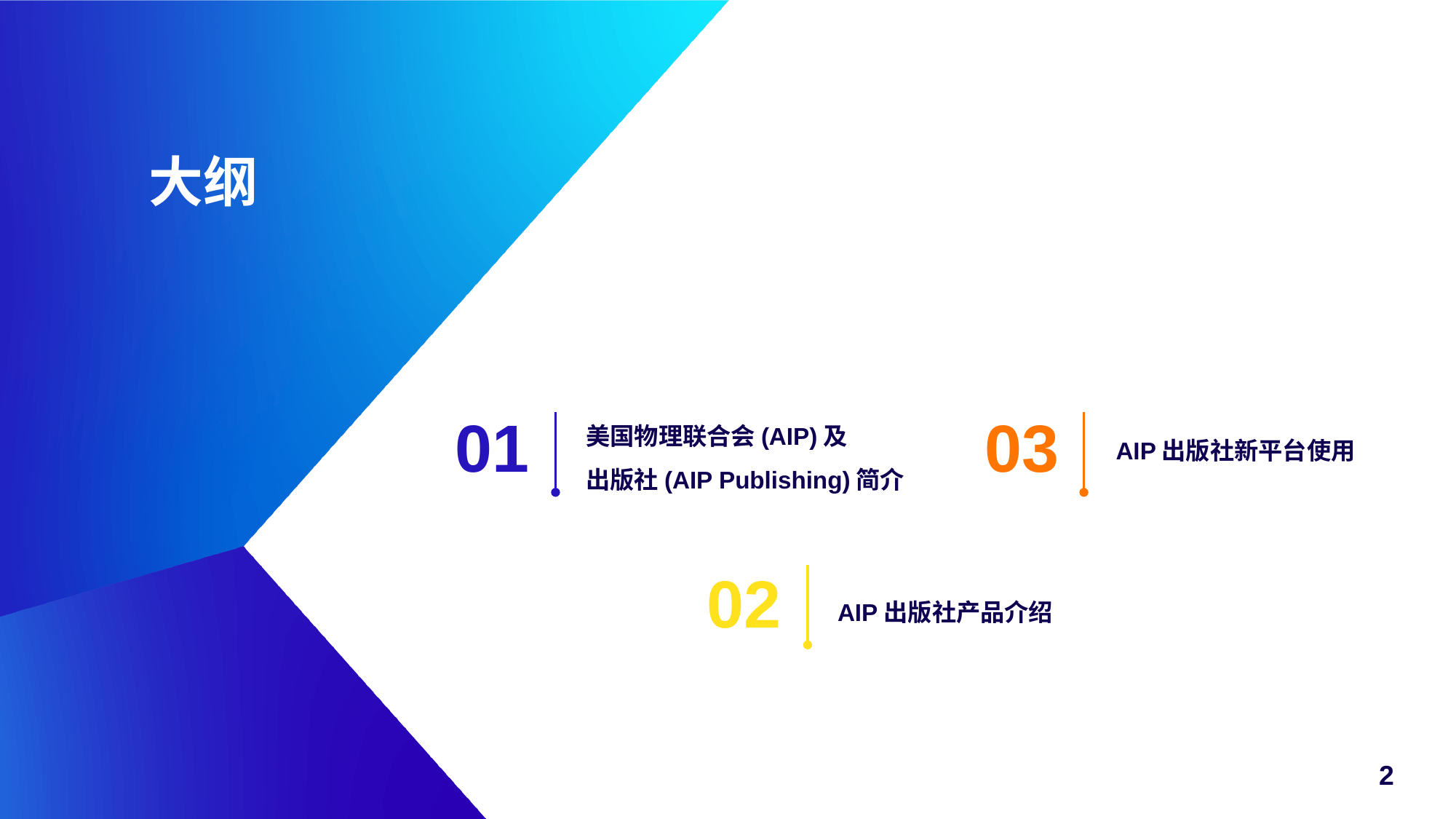

大纲
03
AIP出版社新平台使用

01
美国物理联合会(AIP)及
出版社(AIP Publishing)简介
02
AIP出版社产品介绍
2